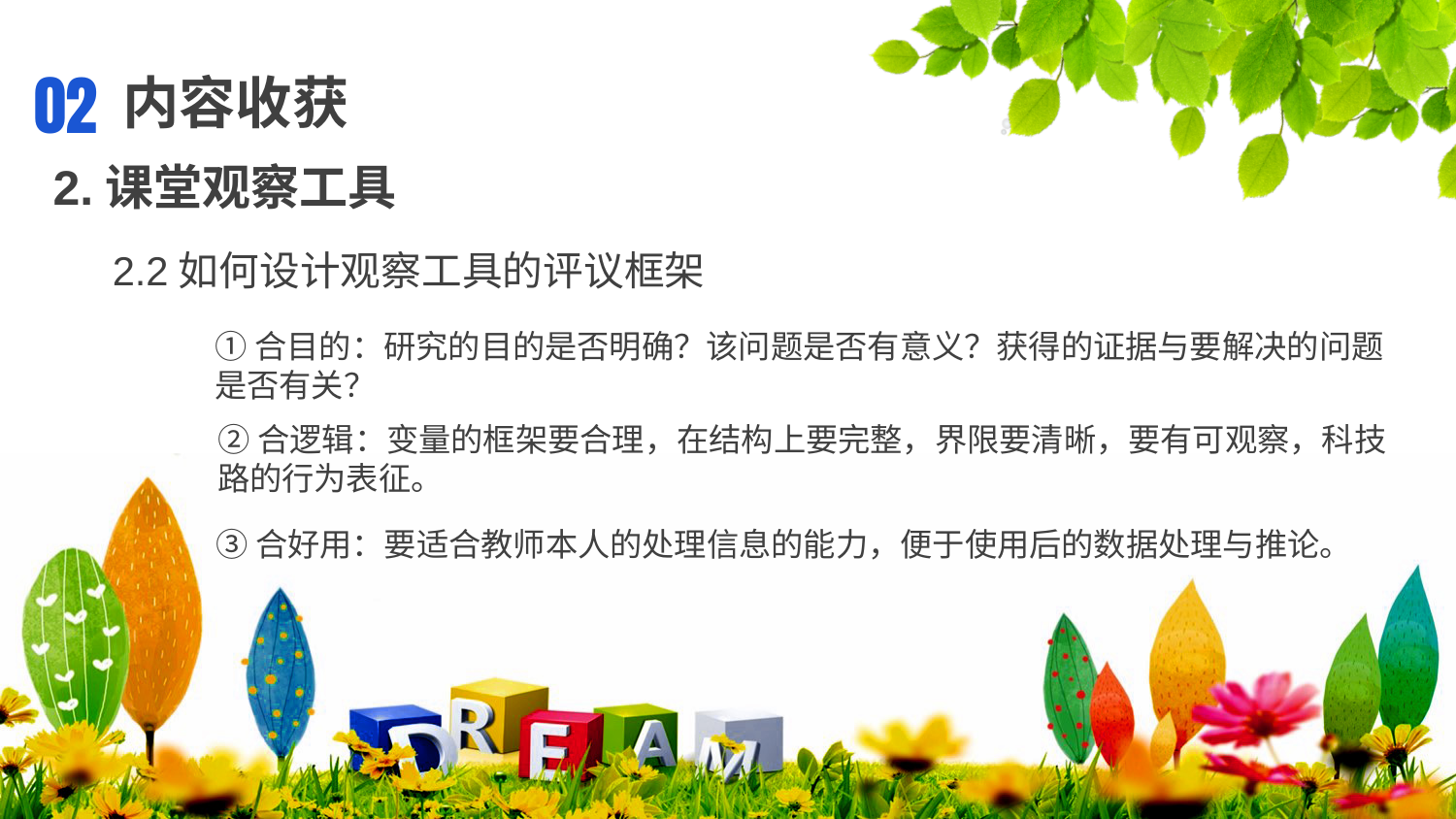

02
内容收获
2.课堂观察工具
2.2如何设计观察工具的评议框架
①合目的：研究的目的是否明确？该问题是否有意义？获得的证据与要解决的问题是否有关？
②合逻辑：变量的框架要合理，在结构上要完整，界限要清晰，要有可观察，科技路的行为表征。
③合好用：要适合教师本人的处理信息的能力，便于使用后的数据处理与推论。